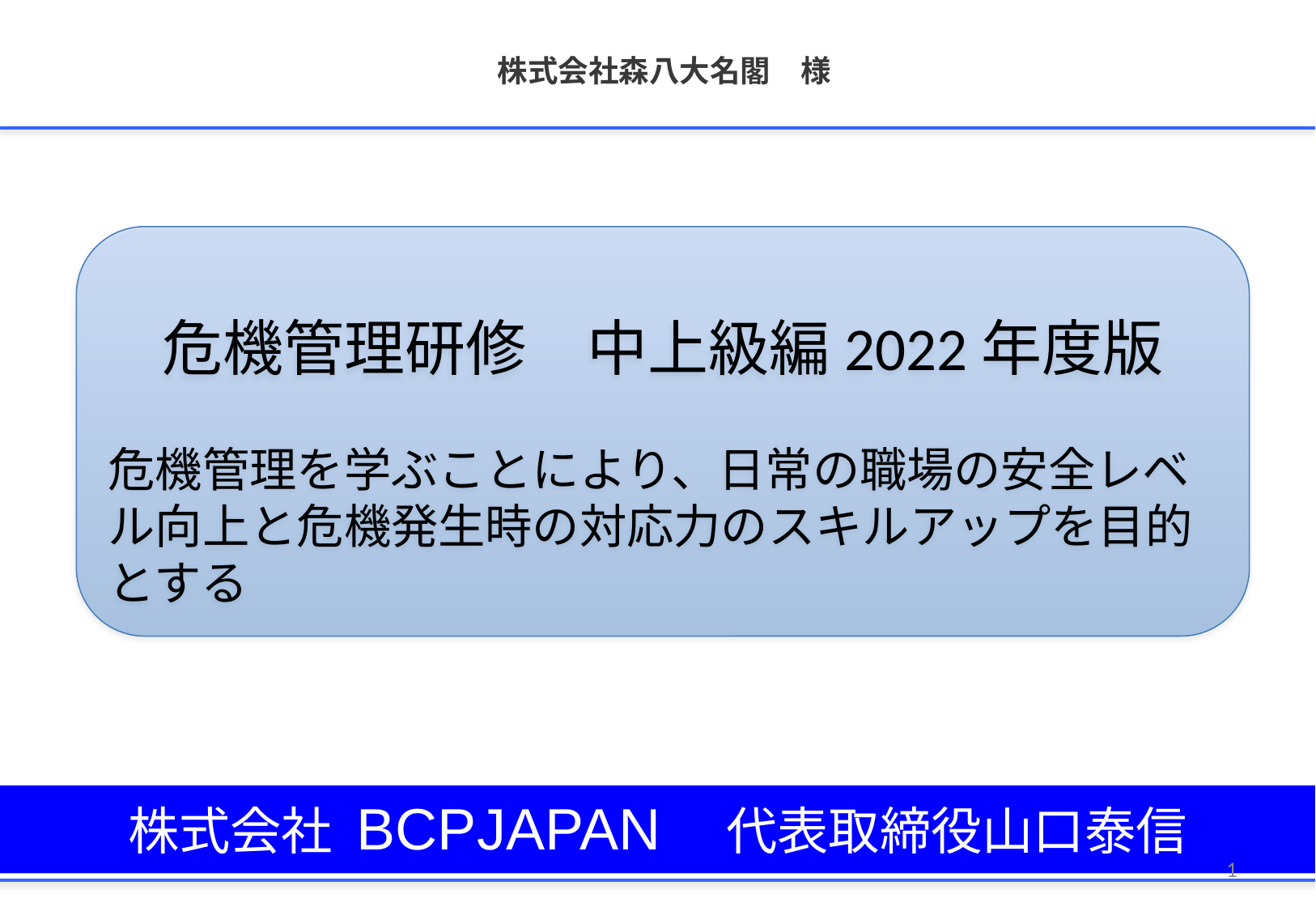

株式会社森八大名閣　様

危機管理研修　中上級編2022年度版

危機管理を学ぶことにより、日常の職場の安全レベル向上と危機発生時の対応力のスキルアップを目的とする
株式会社 BCPJAPAN　代表取締役山口泰信
1